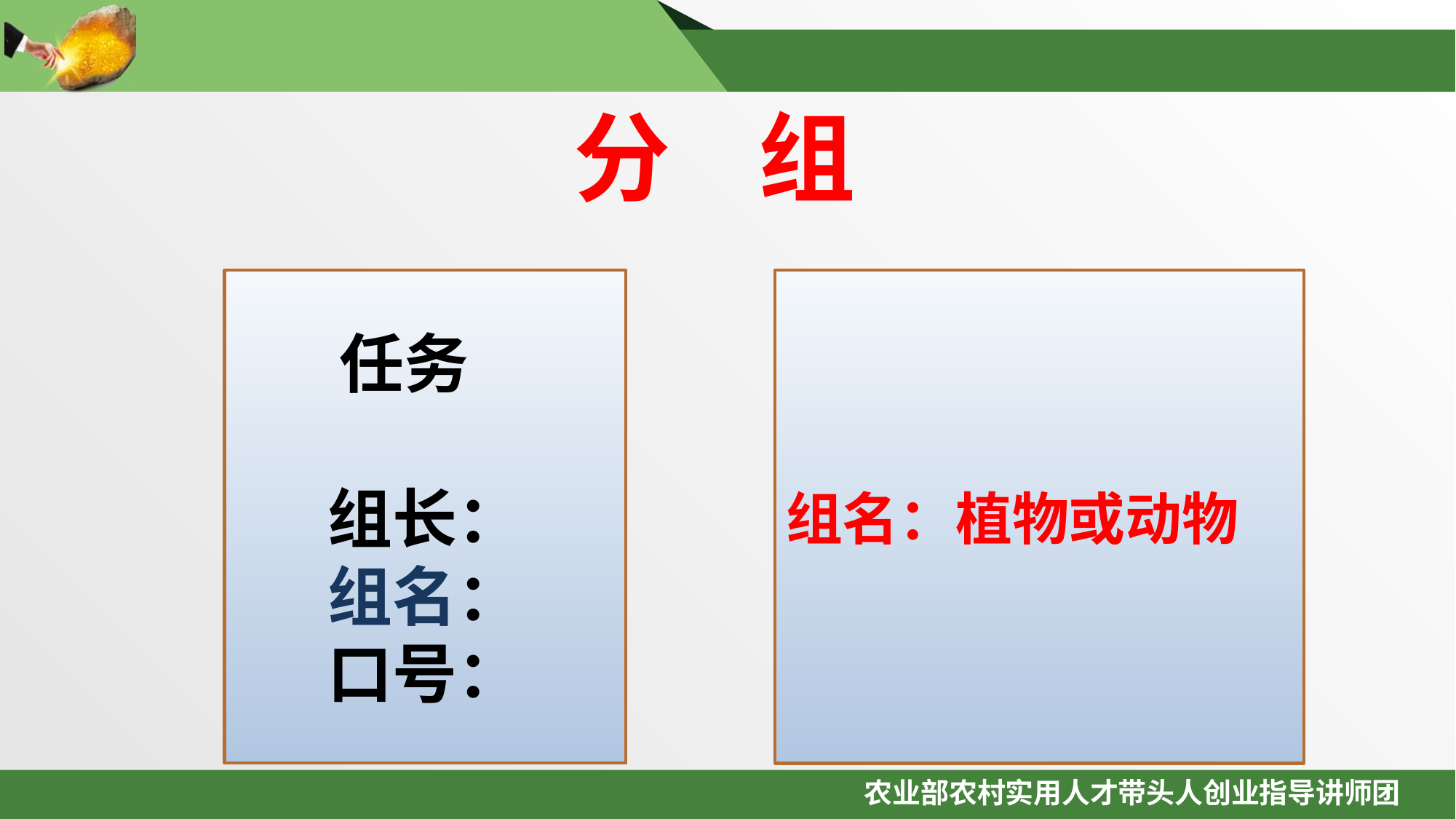

分    组
      任务

组长：
组名：
口号：
组名：植物或动物